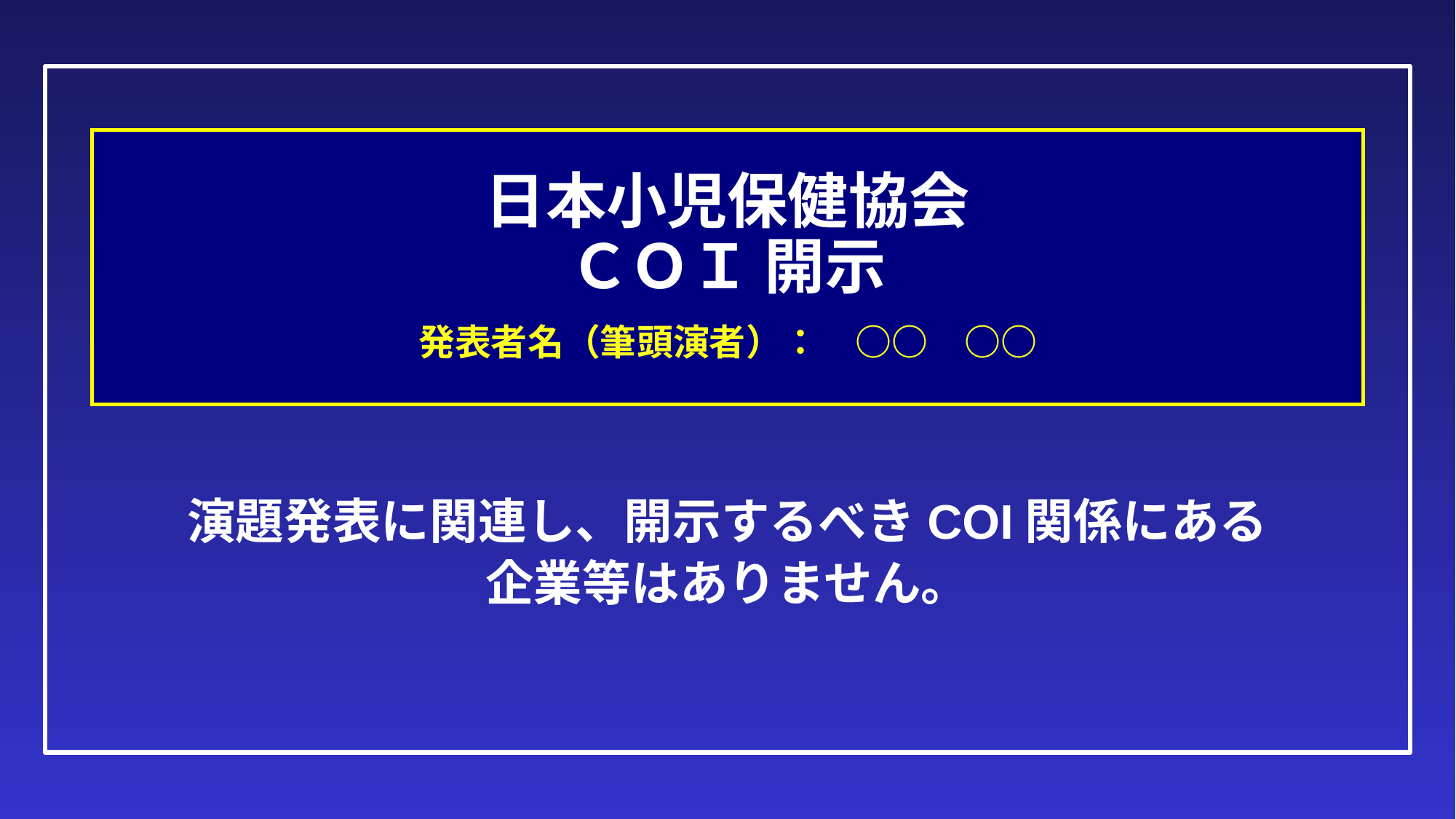

日本小児保健協会
ＣＯＩ 開示
　
発表者名（筆頭演者）：　○○　○○
演題発表に関連し、開示するべきCOI関係にある
企業等はありません。